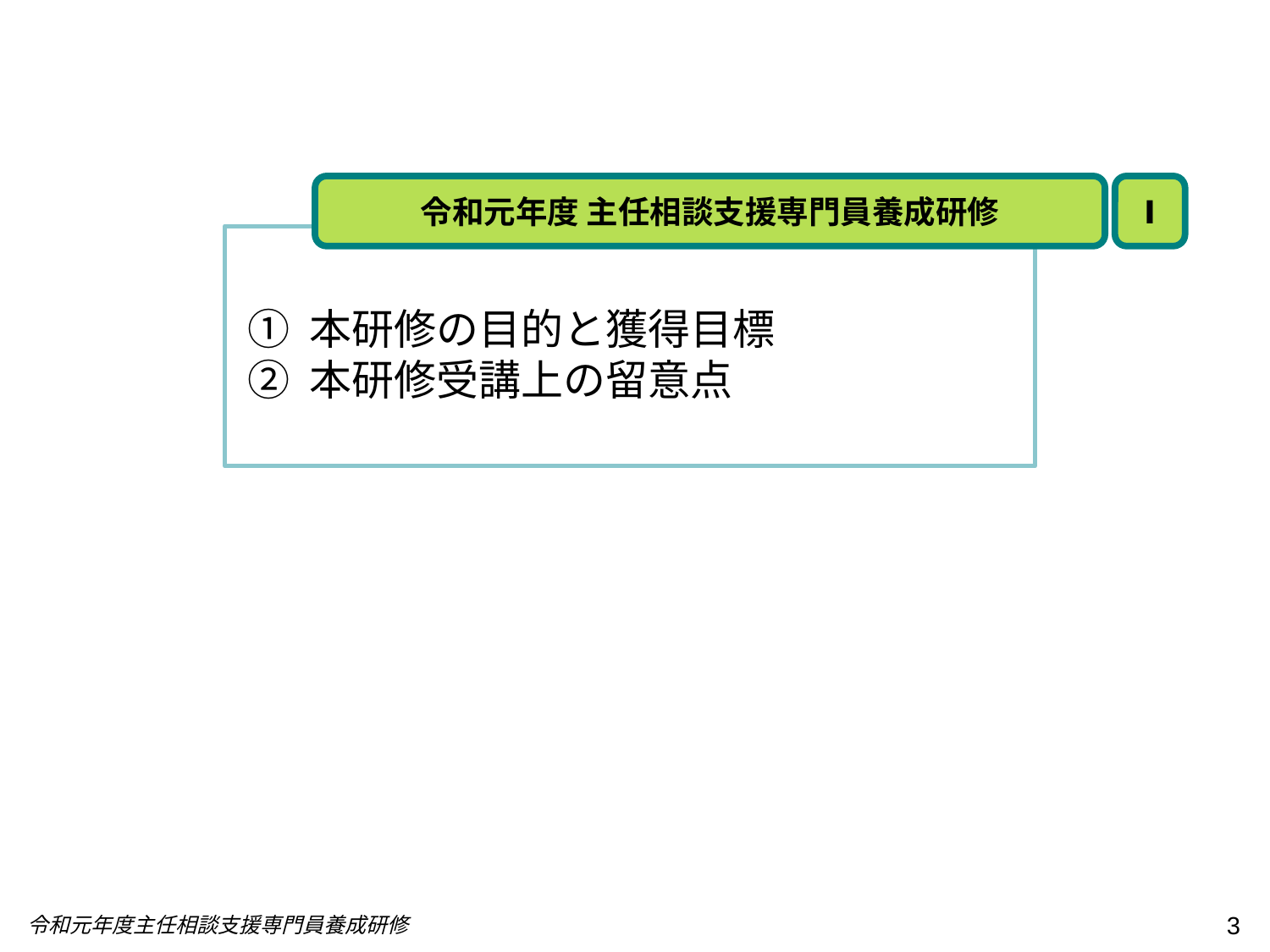

令和元年度 主任相談支援専門員養成研修
Ⅰ

① 本研修の目的と獲得目標
② 本研修受講上の留意点
3
令和元年度主任相談支援専門員養成研修